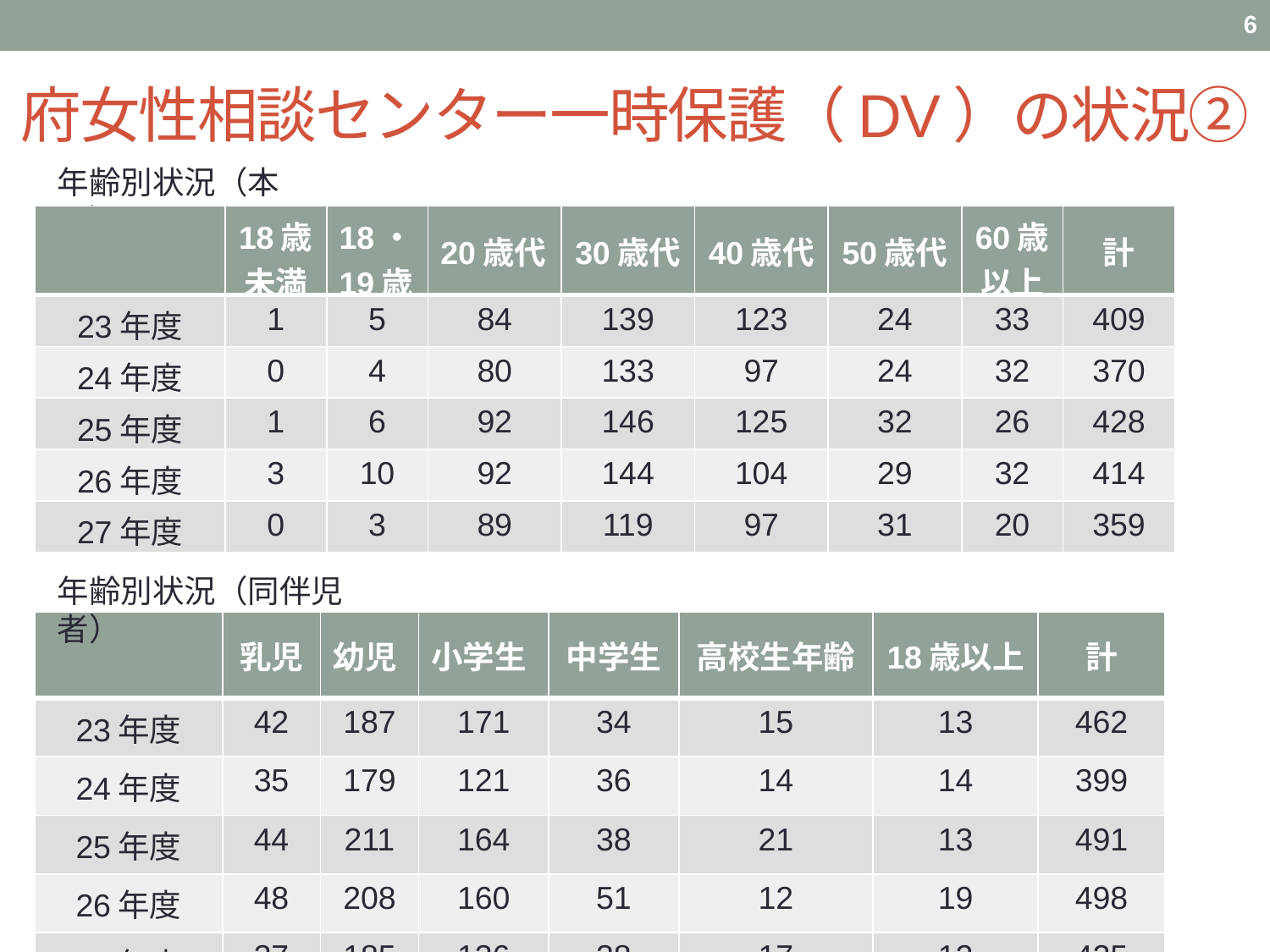

6
# 府女性相談センター一時保護（DV）の状況②
年齢別状況（本人）
|  | 18歳 未満 | 18・ 19歳 | 20歳代 | 30歳代 | 40歳代 | 50歳代 | 60歳 以上 | 計 |
| --- | --- | --- | --- | --- | --- | --- | --- | --- |
| 23年度 | 1 | 5 | 84 | 139 | 123 | 24 | 33 | 409 |
| 24年度 | 0 | 4 | 80 | 133 | 97 | 24 | 32 | 370 |
| 25年度 | 1 | 6 | 92 | 146 | 125 | 32 | 26 | 428 |
| 26年度 | 3 | 10 | 92 | 144 | 104 | 29 | 32 | 414 |
| 27年度 | 0 | 3 | 89 | 119 | 97 | 31 | 20 | 359 |
年齢別状況（同伴児者）
|  | 乳児 | 幼児 | 小学生 | 中学生 | 高校生年齢 | 18歳以上 | 計 |
| --- | --- | --- | --- | --- | --- | --- | --- |
| 23年度 | 42 | 187 | 171 | 34 | 15 | 13 | 462 |
| 24年度 | 35 | 179 | 121 | 36 | 14 | 14 | 399 |
| 25年度 | 44 | 211 | 164 | 38 | 21 | 13 | 491 |
| 26年度 | 48 | 208 | 160 | 51 | 12 | 19 | 498 |
| 27年度 | 37 | 185 | 136 | 38 | 17 | 12 | 425 |